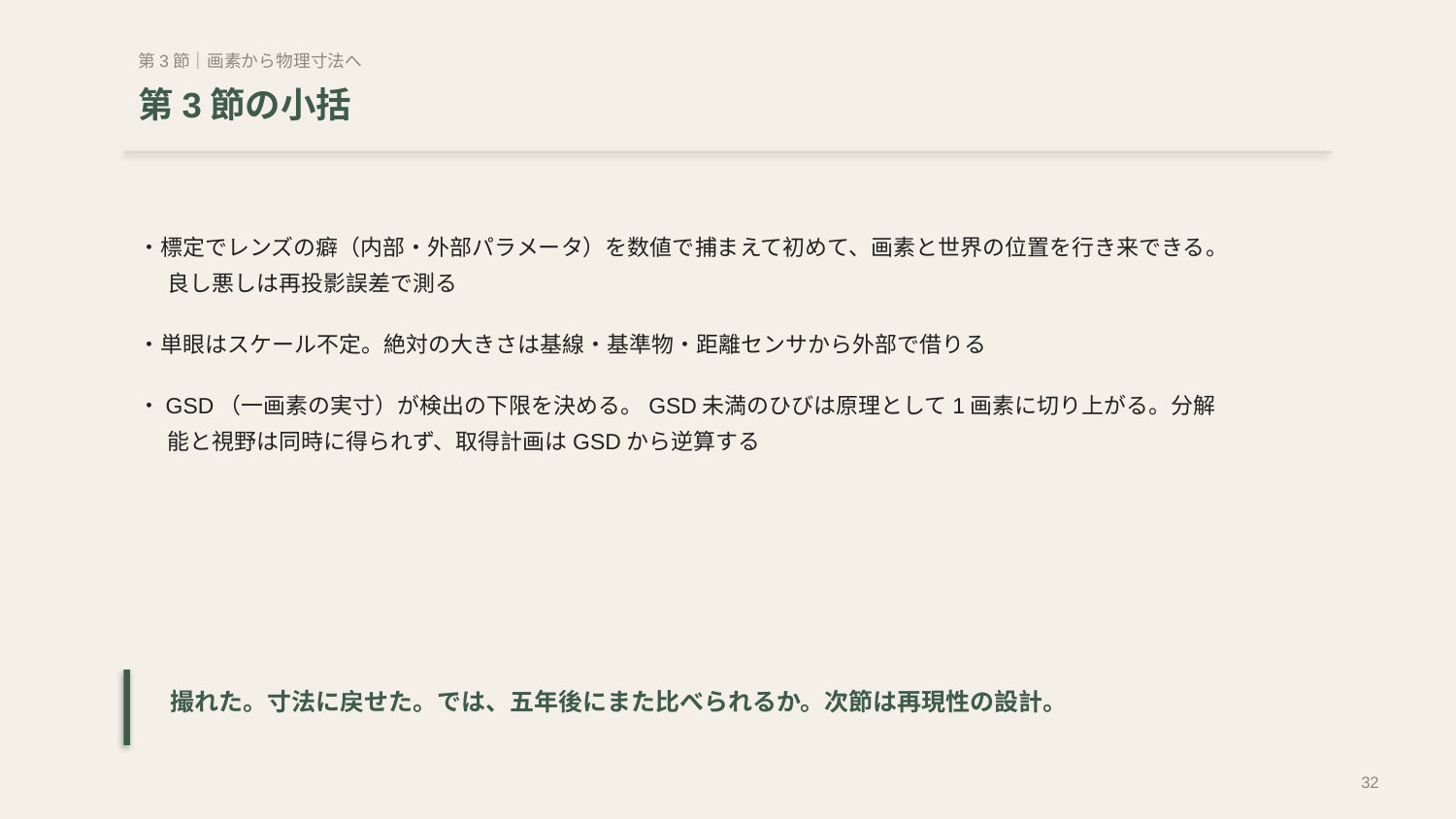

第3節｜画素から物理寸法へ
第3節の小括

・標定でレンズの癖（内部・外部パラメータ）を数値で捕まえて初めて、画素と世界の位置を行き来できる。良し悪しは再投影誤差で測る
・単眼はスケール不定。絶対の大きさは基線・基準物・距離センサから外部で借りる
・GSD（一画素の実寸）が検出の下限を決める。GSD未満のひびは原理として1画素に切り上がる。分解能と視野は同時に得られず、取得計画はGSDから逆算する

撮れた。寸法に戻せた。では、五年後にまた比べられるか。次節は再現性の設計。
32